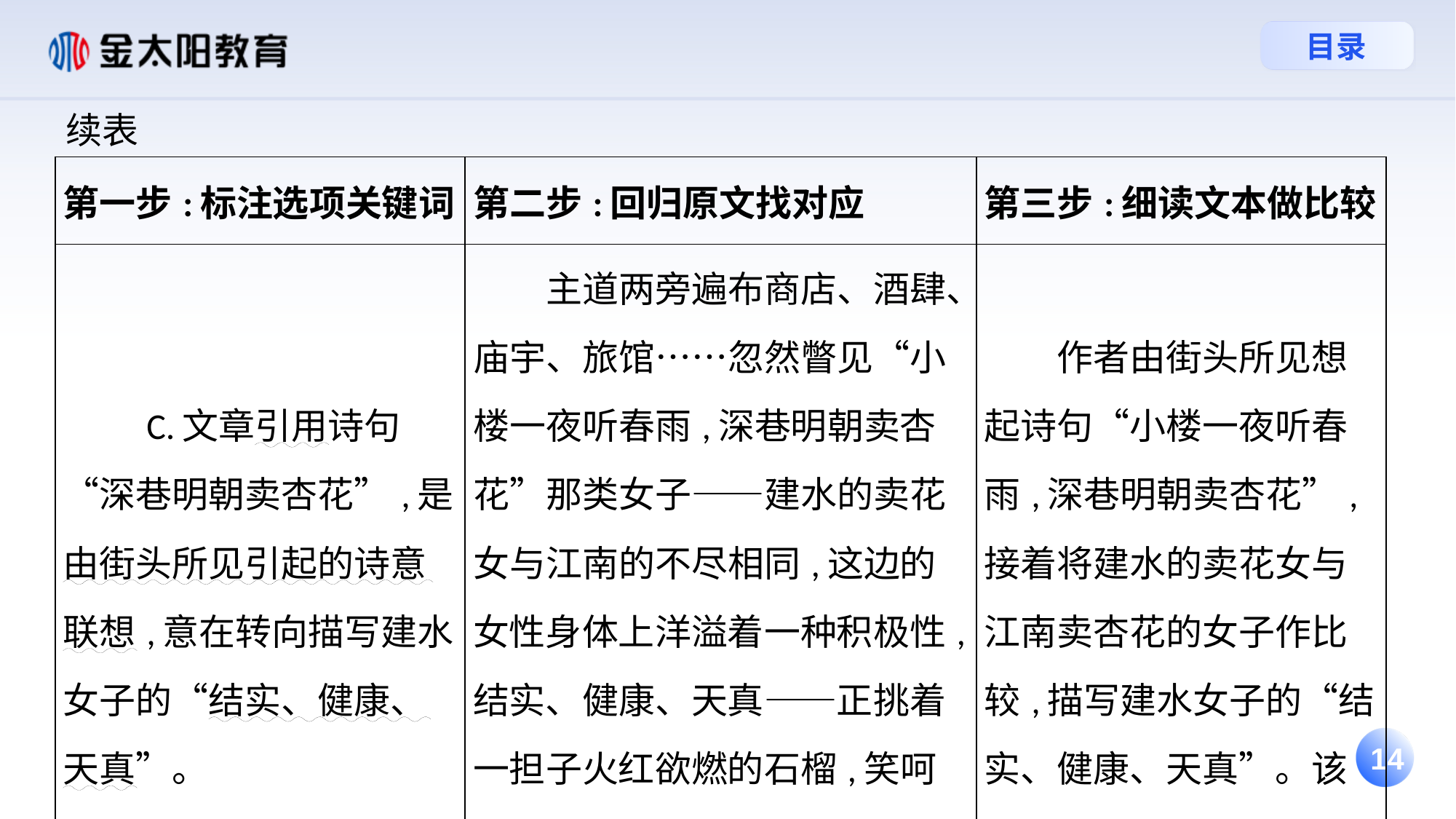

续表

| 第一步:标注选项关键词 | 第二步:回归原文找对应 | 第三步:细读文本做比较 |
| --- | --- | --- |
| C.文章引用诗句“深巷明朝卖杏花”,是由街头所见引起的诗意联想,意在转向描写建水女子的“结实、健康、天真”。 | 主道两旁遍布商店、酒肆、庙宇、旅馆……忽然瞥见“小楼一夜听春雨,深巷明朝卖杏花”那类女子——建水的卖花女与江南的不尽相同,这边的女性身体上洋溢着一种积极性,结实、健康、天真——正挑着一担子火红欲燃的石榴,笑呵呵地在青石铺成的街中央飘着呢。 | 作者由街头所见想起诗句“小楼一夜听春雨,深巷明朝卖杏花”,接着将建水的卖花女与江南卖杏花的女子作比较,描写建水女子的“结实、健康、天真”。该选项正确。 |